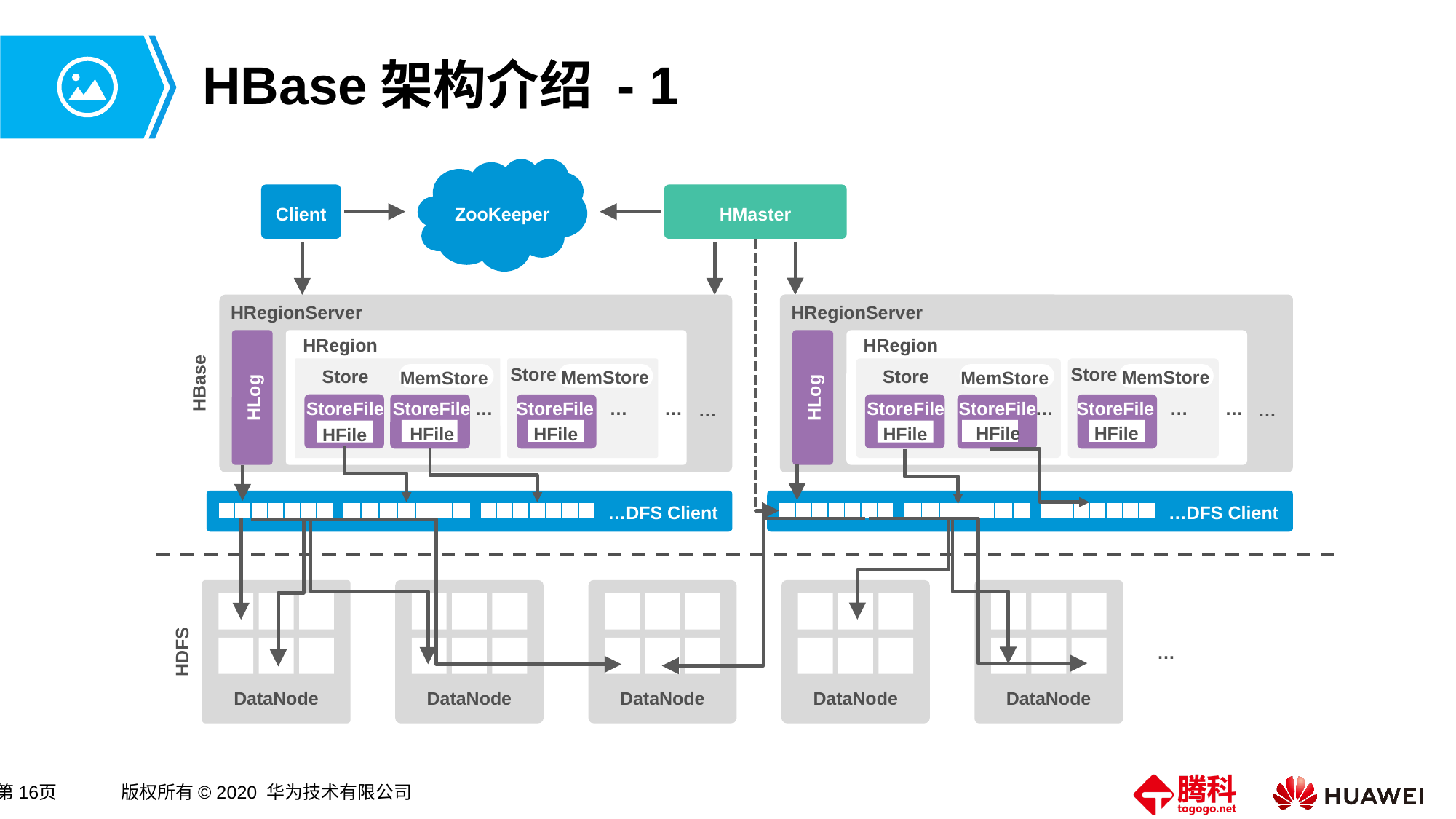

# HBase架构介绍 - 1

Client
ZooKeeper
HMaster

HRegionServer
HRegionServer
HRegion
HRegion

Store
Store

Store
Store
MemStore
MemStore
MemStore
MemStore

HBase
HLog
HLog
StoreFile
StoreFile
…
…
…
…
…
…
StoreFile
StoreFile
StoreFile
StoreFile
…
…

HFile
HFile
HFile
HFile
HFile
HFile

…DFS Client
…DFS Client

HDFS
…

DataNode
DataNode
DataNode
DataNode
DataNode